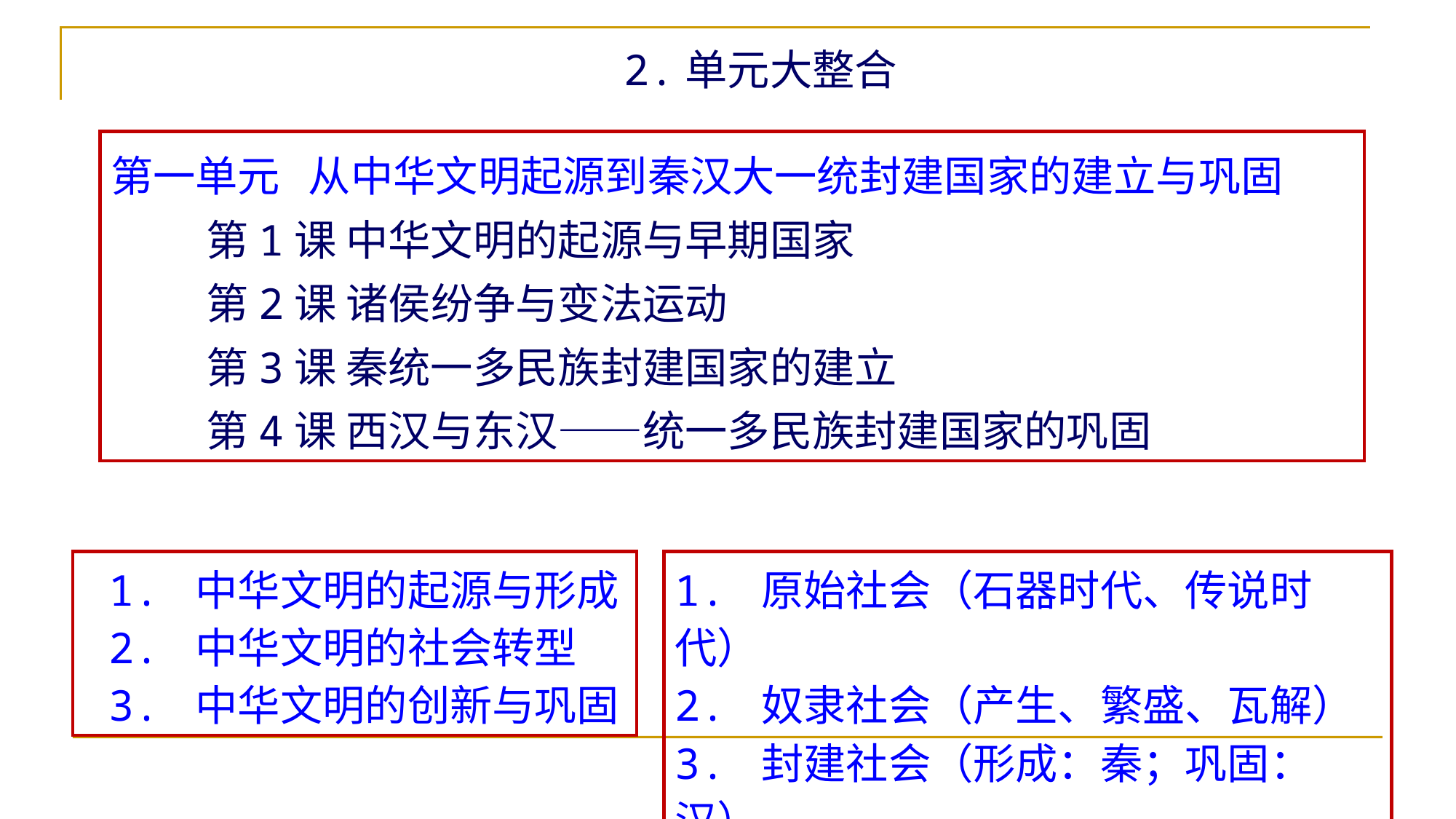

2.单元大整合
第一单元   从中华文明起源到秦汉大一统封建国家的建立与巩固
         第1课 中华文明的起源与早期国家
         第2课 诸侯纷争与变法运动
         第3课 秦统一多民族封建国家的建立
         第4课 西汉与东汉——统一多民族封建国家的巩固
 1. 中华文明的起源与形成
 2. 中华文明的社会转型
 3. 中华文明的创新与巩固
1. 原始社会（石器时代、传说时代）
2. 奴隶社会（产生、繁盛、瓦解）
3. 封建社会（形成：秦；巩固：汉）